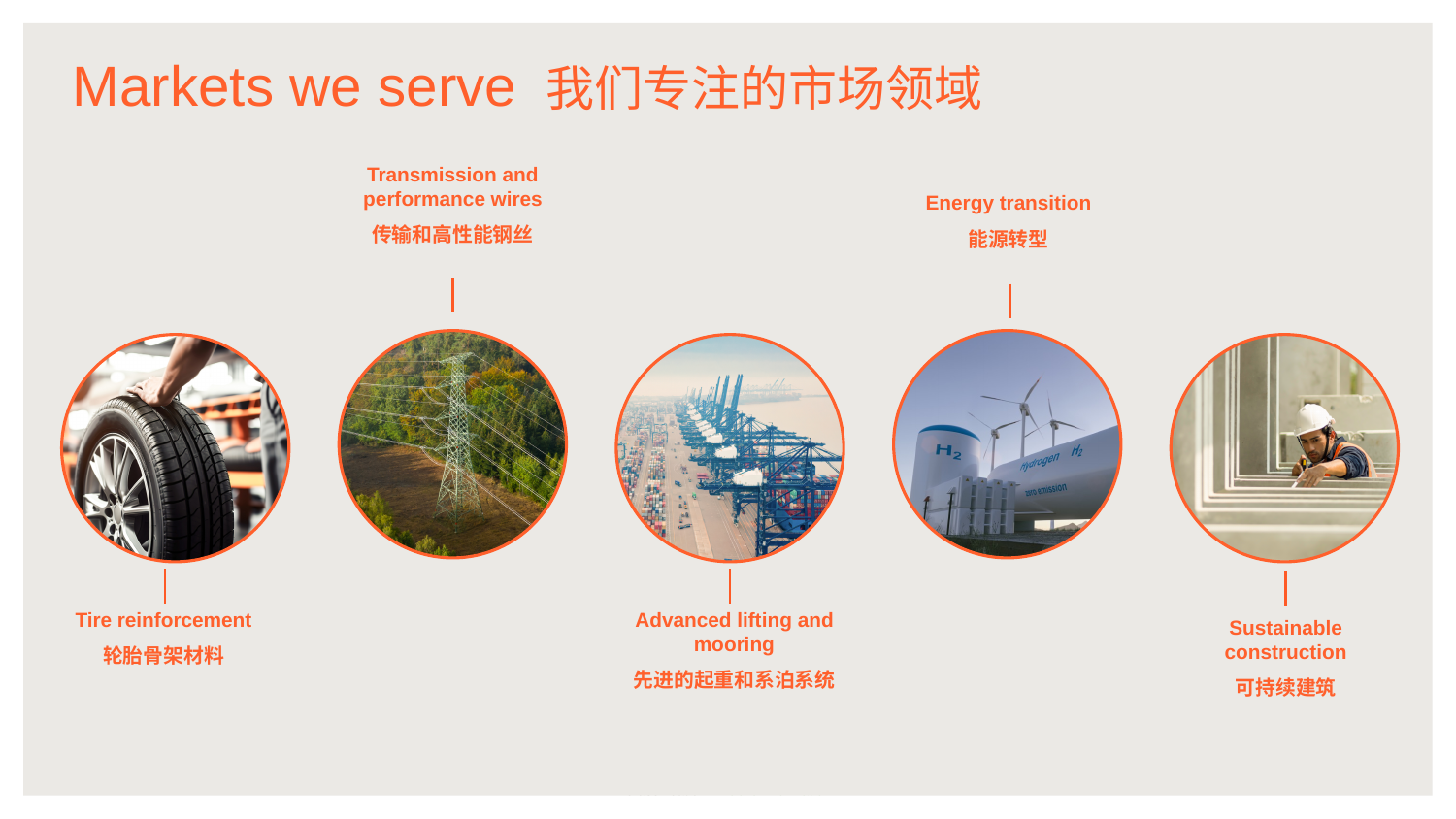

Markets we serve 我们专注的市场领域

Transmission and performance wires
传输和高性能钢丝

Energy transition
能源转型

Tire reinforcement
轮胎骨架材料
Advanced lifting and mooring
先进的起重和系泊系统

Sustainable construction
可持续建筑